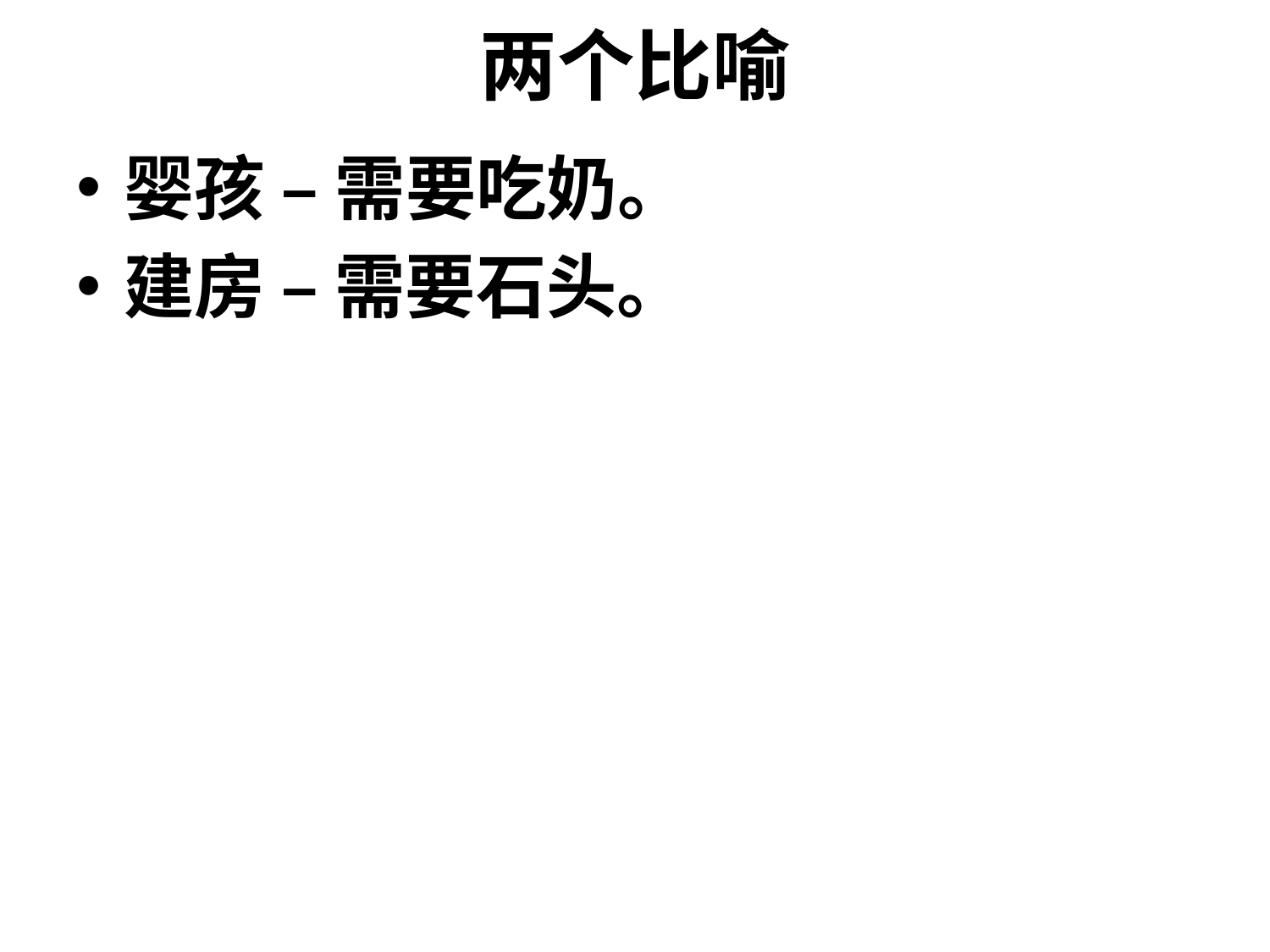

# 两个比喻
婴孩 – 需要吃奶。
建房 – 需要石头。